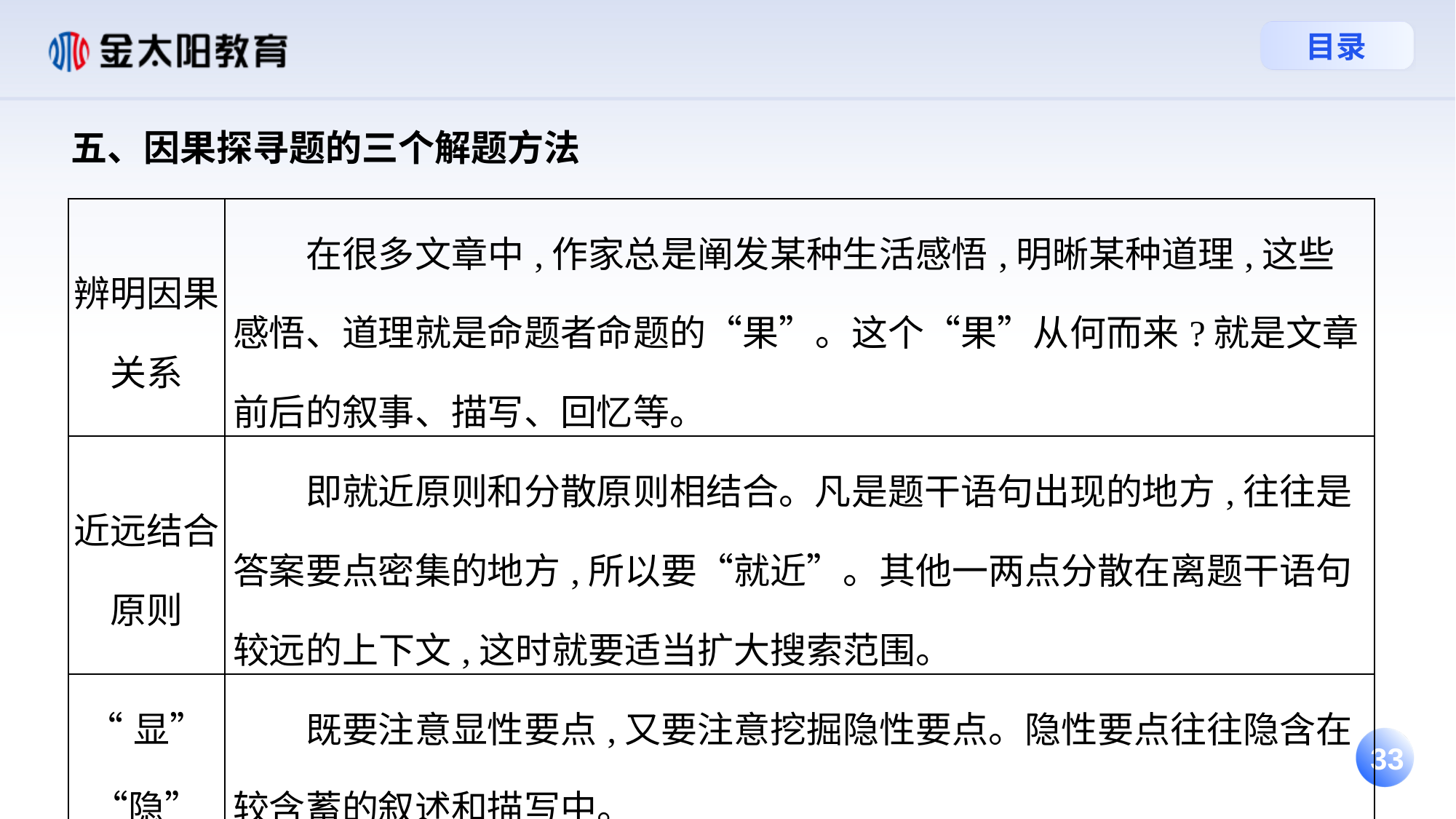

五、因果探寻题的三个解题方法
| 辨明因果关系 | 在很多文章中,作家总是阐发某种生活感悟,明晰某种道理,这些感悟、道理就是命题者命题的“果”。这个“果”从何而来?就是文章前后的叙事、描写、回忆等。 |
| --- | --- |
| 近远结合原则 | 即就近原则和分散原则相结合。凡是题干语句出现的地方,往往是答案要点密集的地方,所以要“就近”。其他一两点分散在离题干语句较远的上下文,这时就要适当扩大搜索范围。 |
| “显”“隐” | 既要注意显性要点,又要注意挖掘隐性要点。隐性要点往往隐含在较含蓄的叙述和描写中。 |